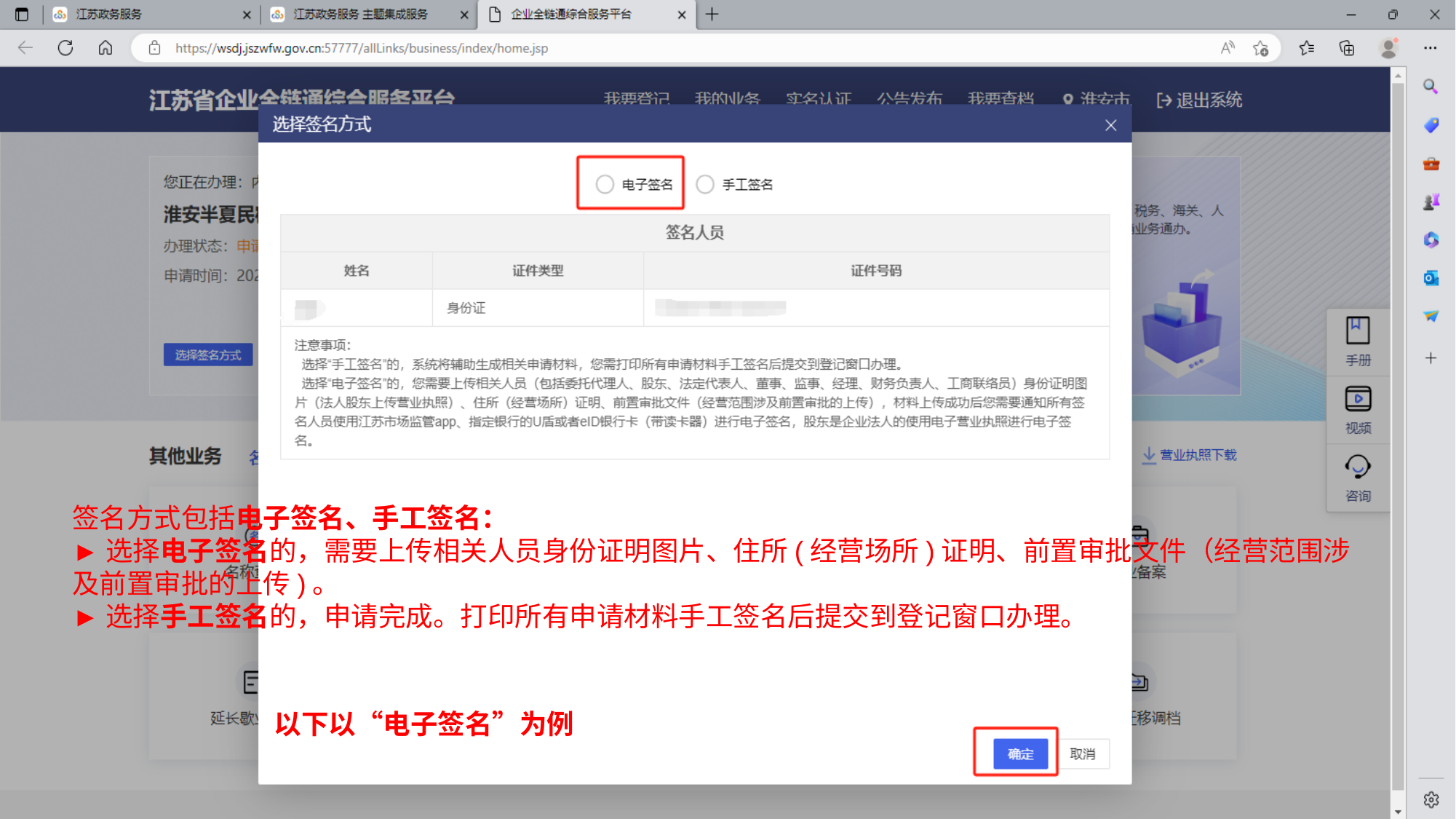

签名方式包括电子签名、手工签名：
►选择电子签名的，需要上传相关人员身份证明图片、住所(经营场所)证明、前置审批文件（经营范围涉及前置审批的上传)。
►选择手工签名的，申请完成。打印所有申请材料手工签名后提交到登记窗口办理。
以下以“电子签名”为例
47